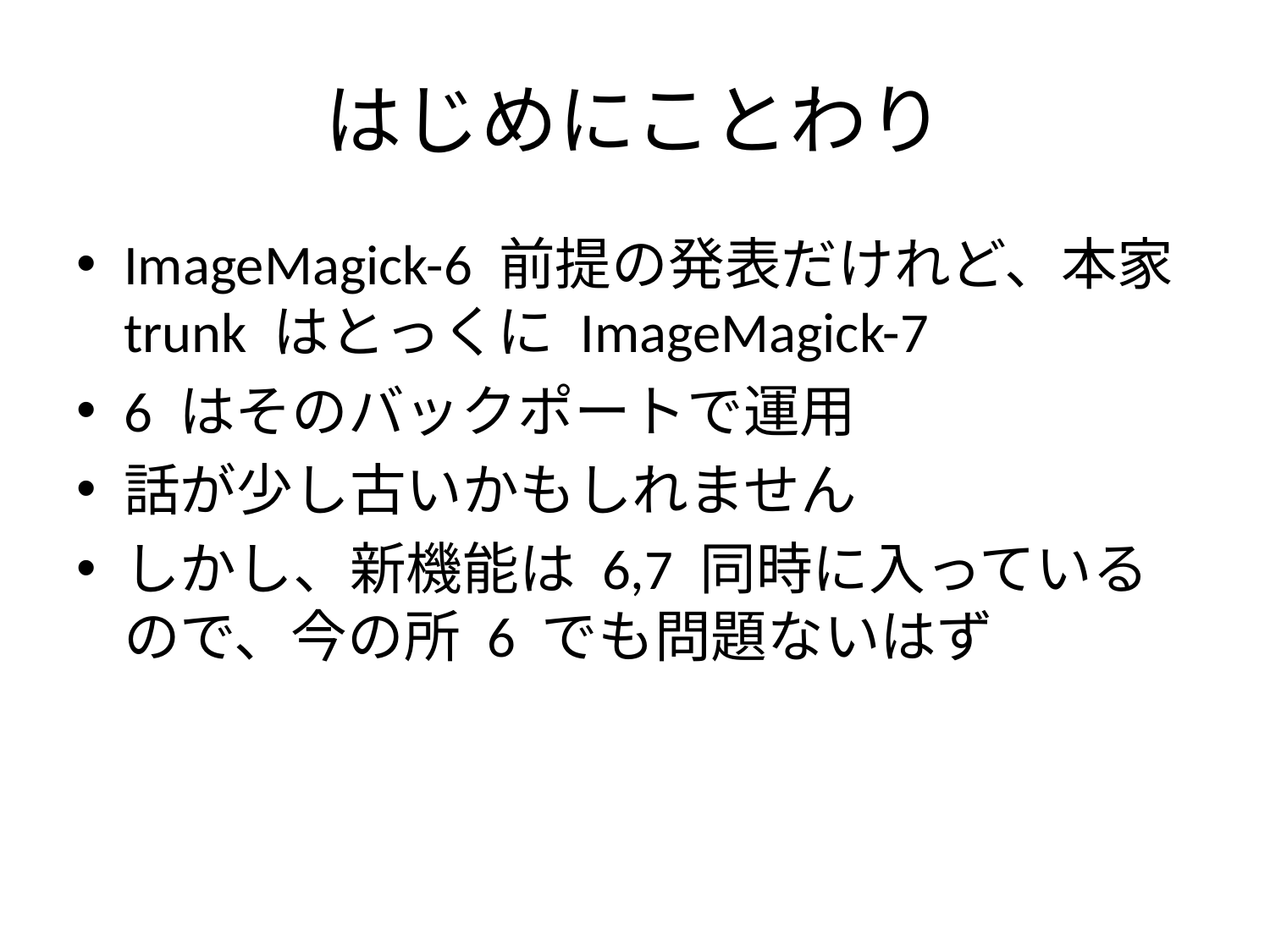

# はじめにことわり
ImageMagick-6 前提の発表だけれど、本家 trunk はとっくに ImageMagick-7
6 はそのバックポートで運用
話が少し古いかもしれません
しかし、新機能は 6,7 同時に入っているので、今の所 6 でも問題ないはず